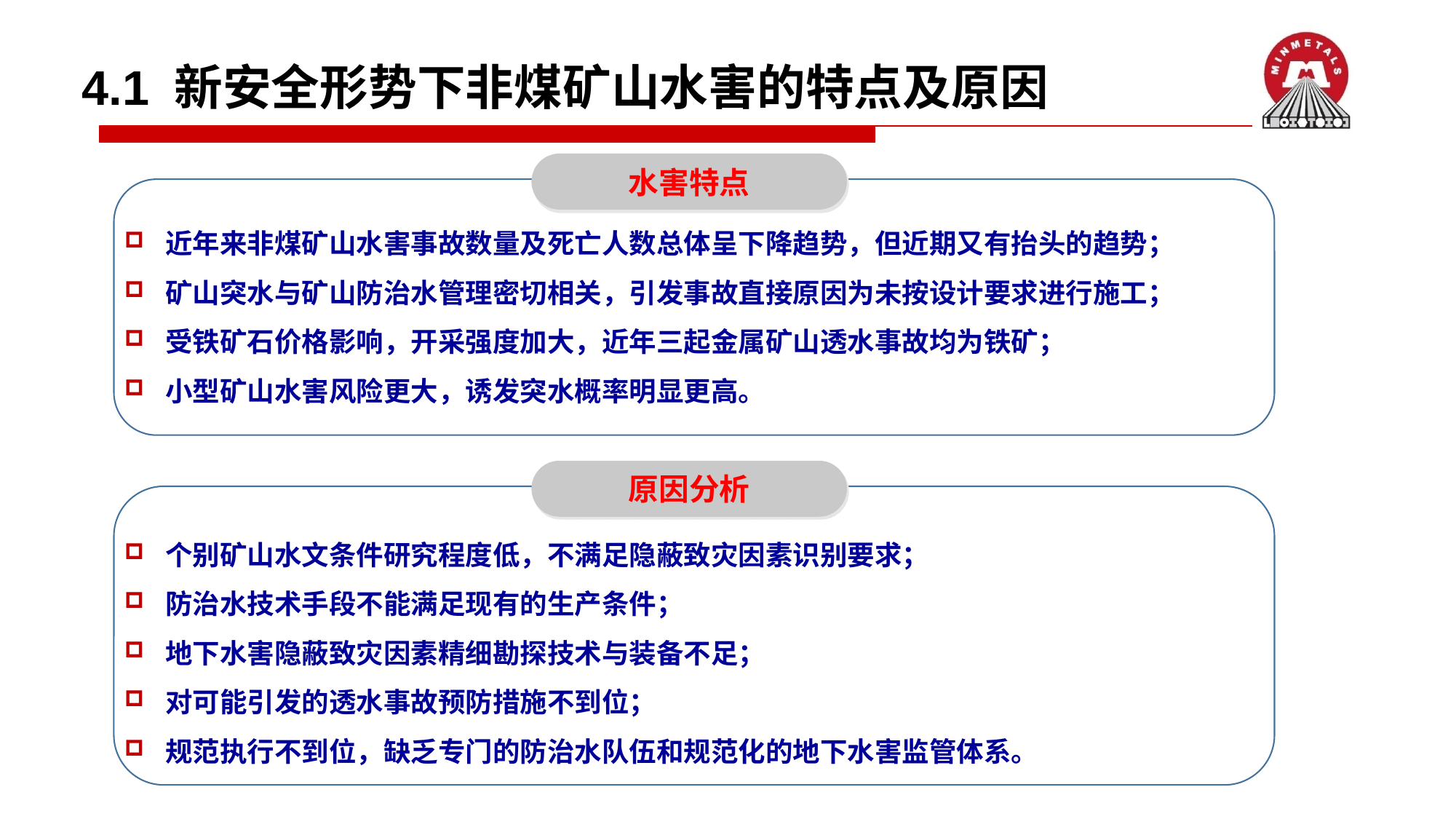

4.1 新安全形势下非煤矿山水害的特点及原因
水害特点

近年来非煤矿山水害事故数量及死亡人数总体呈下降趋势，但近期又有抬头的趋势；
矿山突水与矿山防治水管理密切相关，引发事故直接原因为未按设计要求进行施工；
受铁矿石价格影响，开采强度加大，近年三起金属矿山透水事故均为铁矿；
小型矿山水害风险更大，诱发突水概率明显更高。

原因分析

个别矿山水文条件研究程度低，不满足隐蔽致灾因素识别要求；
防治水技术手段不能满足现有的生产条件；
地下水害隐蔽致灾因素精细勘探技术与装备不足；
对可能引发的透水事故预防措施不到位；
规范执行不到位，缺乏专门的防治水队伍和规范化的地下水害监管体系。